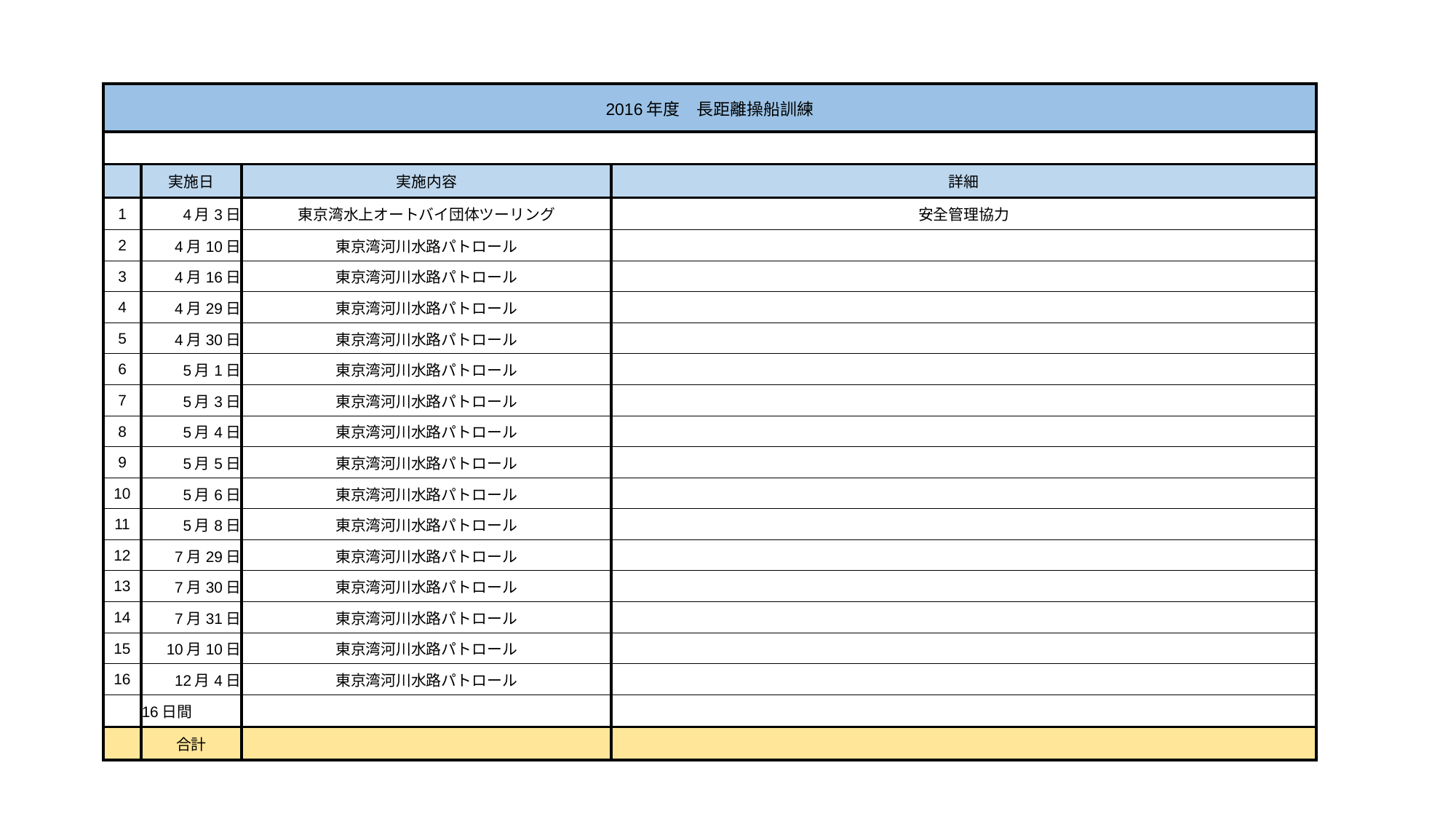

| 2016年度　長距離操船訓練 |  |  |  |  |  |  |  |  |  |  |  |
| --- | --- | --- | --- | --- | --- | --- | --- | --- | --- | --- | --- |
|  |  |  |  |  |  |  |  |  |  |  |  |
|  | 実施日 | 実施内容 |  |  | 詳細 |  |  |  |  |  |  |
| 1 | 4月3日 | 東京湾水上オートバイ団体ツーリング |  |  | 安全管理協力 |  |  |  |  |  |  |
| 2 | 4月10日 | 東京湾河川水路パトロール |  |  |  |  |  |  |  |  |  |
| 3 | 4月16日 | 東京湾河川水路パトロール |  |  |  |  |  |  |  |  |  |
| 4 | 4月29日 | 東京湾河川水路パトロール |  |  |  |  |  |  |  |  |  |
| 5 | 4月30日 | 東京湾河川水路パトロール |  |  |  |  |  |  |  |  |  |
| 6 | 5月1日 | 東京湾河川水路パトロール |  |  |  |  |  |  |  |  |  |
| 7 | 5月3日 | 東京湾河川水路パトロール |  |  |  |  |  |  |  |  |  |
| 8 | 5月4日 | 東京湾河川水路パトロール |  |  |  |  |  |  |  |  |  |
| 9 | 5月5日 | 東京湾河川水路パトロール |  |  |  |  |  |  |  |  |  |
| 10 | 5月6日 | 東京湾河川水路パトロール |  |  |  |  |  |  |  |  |  |
| 11 | 5月8日 | 東京湾河川水路パトロール |  |  |  |  |  |  |  |  |  |
| 12 | 7月29日 | 東京湾河川水路パトロール |  |  |  |  |  |  |  |  |  |
| 13 | 7月30日 | 東京湾河川水路パトロール |  |  |  |  |  |  |  |  |  |
| 14 | 7月31日 | 東京湾河川水路パトロール |  |  |  |  |  |  |  |  |  |
| 15 | 10月10日 | 東京湾河川水路パトロール |  |  |  |  |  |  |  |  |  |
| 16 | 12月4日 | 東京湾河川水路パトロール |  |  |  |  |  |  |  |  |  |
|  | 16日間 |  |  |  |  |  |  |  |  |  |  |
|  | 合計 |  |  |  |  |  |  |  |  |  |  |